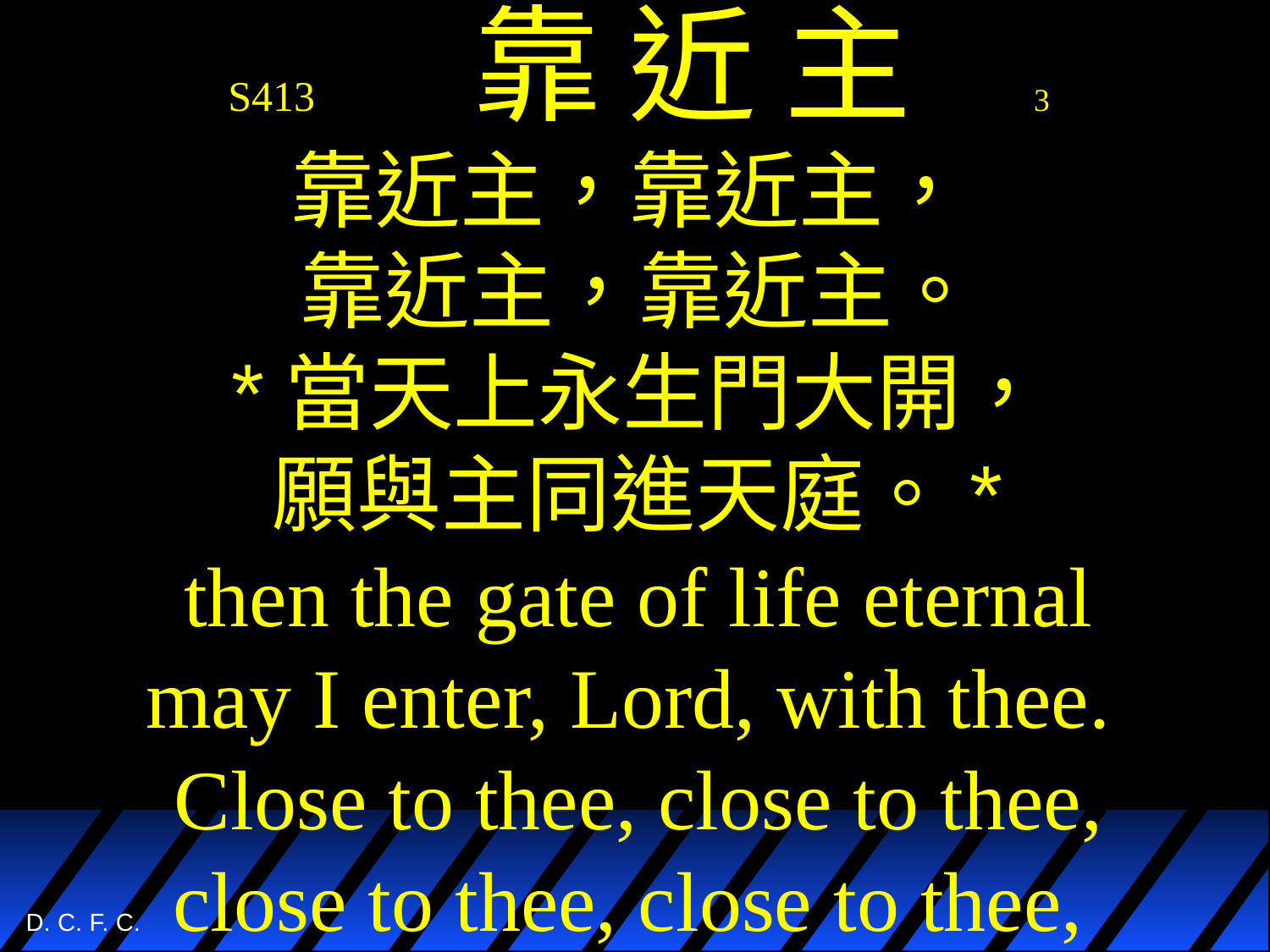

# S413              靠 近 主                3 靠近主，靠近主， 靠近主，靠近主。 *當天上永生門大開， 願與主同進天庭。* then the gate of life eternal may I enter, Lord, with thee. Close to thee, close to thee, close to thee, close to thee,